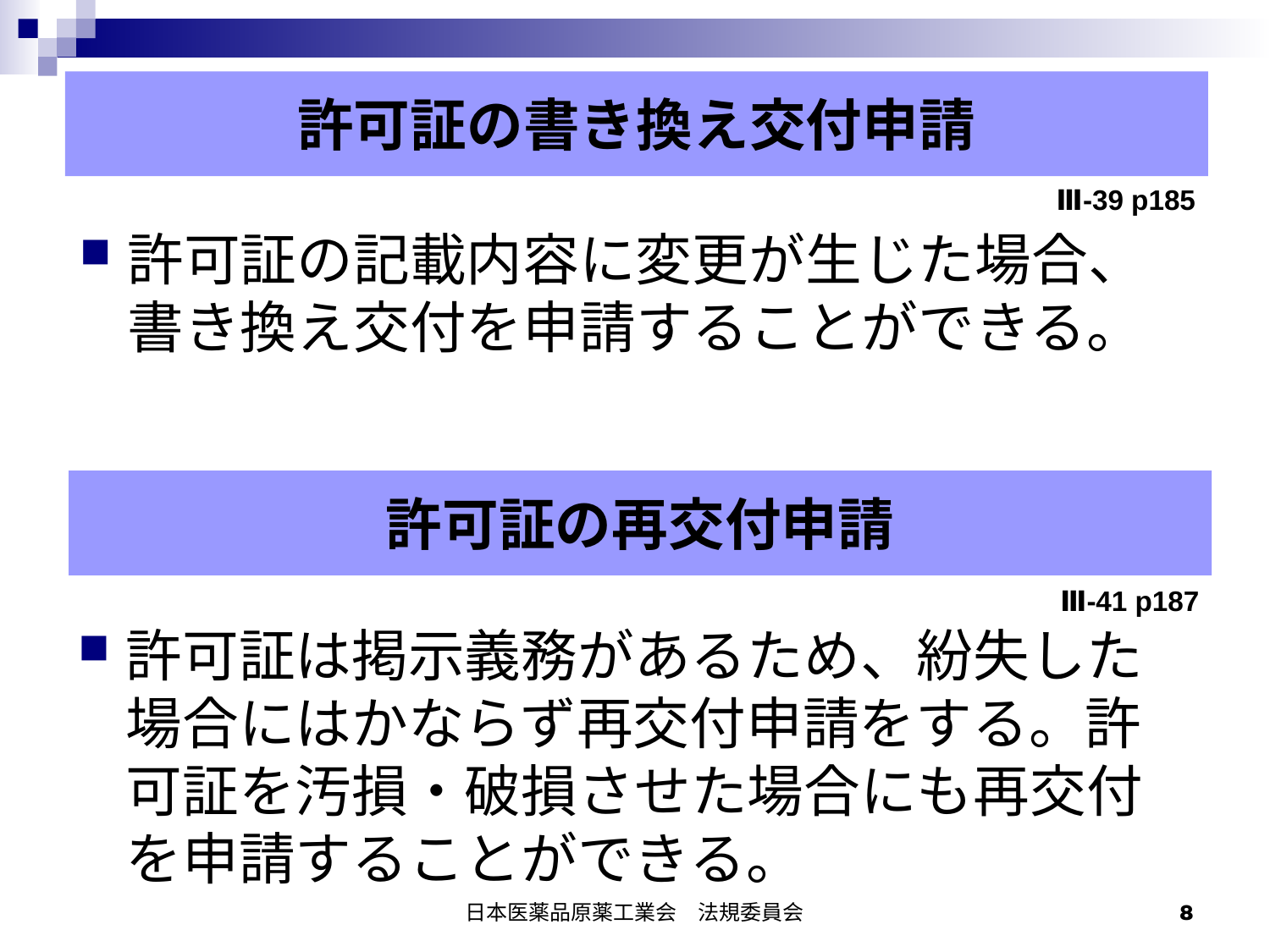

# 許可証の書き換え交付申請
Ⅲ-39 p185

許可証の記載内容に変更が生じた場合、書き換え交付を申請することができる。
許可証の再交付申請
Ⅲ-41 p187
許可証は掲示義務があるため、紛失した場合にはかならず再交付申請をする。許可証を汚損・破損させた場合にも再交付を申請することができる。
日本医薬品原薬工業会　法規委員会
8